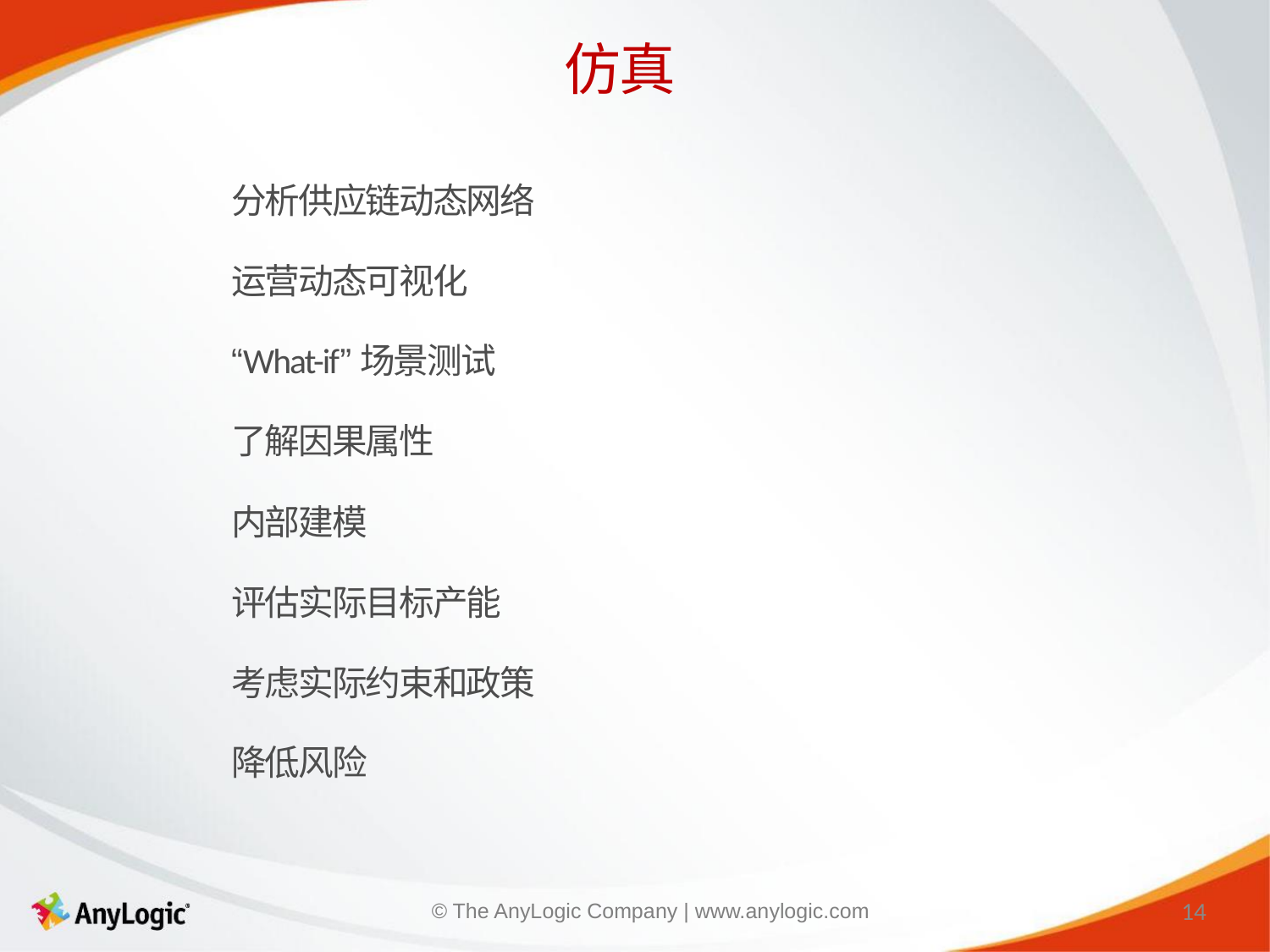

仿真
分析供应链动态网络
运营动态可视化
“What-if”场景测试
了解因果属性
内部建模
评估实际目标产能
考虑实际约束和政策
降低风险
14
© The AnyLogic Company | www.anylogic.com